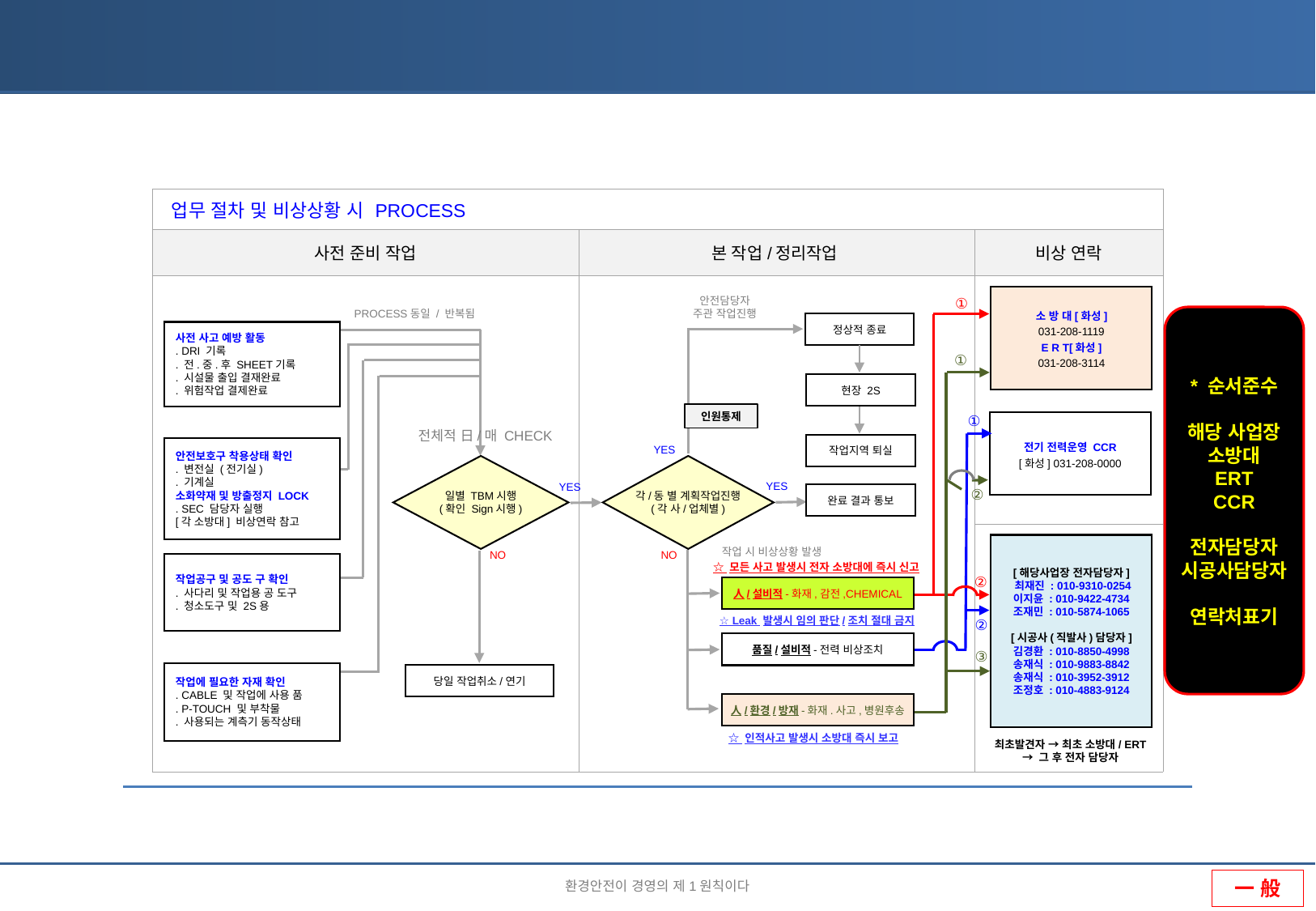

□ DRI Check Sheet (비상대응 Process – 인적/환경)
| 업무 절차 및 비상상황 시 PROCESS |  |  |
| --- | --- | --- |
| 사전 준비 작업 | 본 작업/정리작업 | 비상 연락 |
|  |  |  |
|  |  |  |
소 방 대[화성]
031-208-1119
E R T[화성]
031-208-3114
안전담당자
주관 작업진행
①
PROCESS동일 / 반복됨
* 순서준수

해당 사업장
소방대
ERT
CCR

전자담당자
시공사담당자

연락처표기
정상적 종료
사전 사고 예방 활동
. DRI 기록
. 전.중.후 SHEET기록
. 시설물 출입 결재완료
. 위험작업 결제완료
①
현장 2S
인원통제
①
전기 전력운영 CCR
[화성] 031-208-0000
전체적 日/매 CHECK
YES
작업지역 퇴실
안전보호구 착용상태 확인
. 변전실 (전기실)
. 기계실
소화약재 및 방출정지 LOCK
. SEC 담당자 실행
[각 소방대] 비상연락 참고
일별 TBM시행
(확인 Sign시행)
각/동 별 계획작업진행
(각 사/업체별)
YES

YES
완료 결과 통보
②
[해당사업장 전자담당자]
 최재진 : 010-9310-0254
이지윤 : 010-9422-4734
조재민 : 010-5874-1065

[시공사(직발사)담당자]
김경환 : 010-8850-4998
송재식 : 010-9883-8842
송재식 : 010-3952-3912
조정호 : 010-4883-9124
작업 시 비상상황 발생
NO
NO
작업공구 및 공도 구 확인
. 사다리 및 작업용 공 도구
. 청소도구 및 2S용
☆ 모든 사고 발생시 전자 소방대에 즉시 신고
②
人/설비적-화재,감전,CHEMICAL

☆ Leak 발생시 임의 판단/조치 절대 금지
②
품질/설비적-전력 비상조치

③
작업에 필요한 자재 확인
. CABLE 및 작업에 사용 품
. P-TOUCH 및 부착물
. 사용되는 계측기 동작상태
당일 작업취소/연기
人/환경/방재-화재.사고,병원후송
최초발견자 → 최초 소방대/ ERT
→ 그 후 전자 담당자
☆ 인적사고 발생시 소방대 즉시 보고